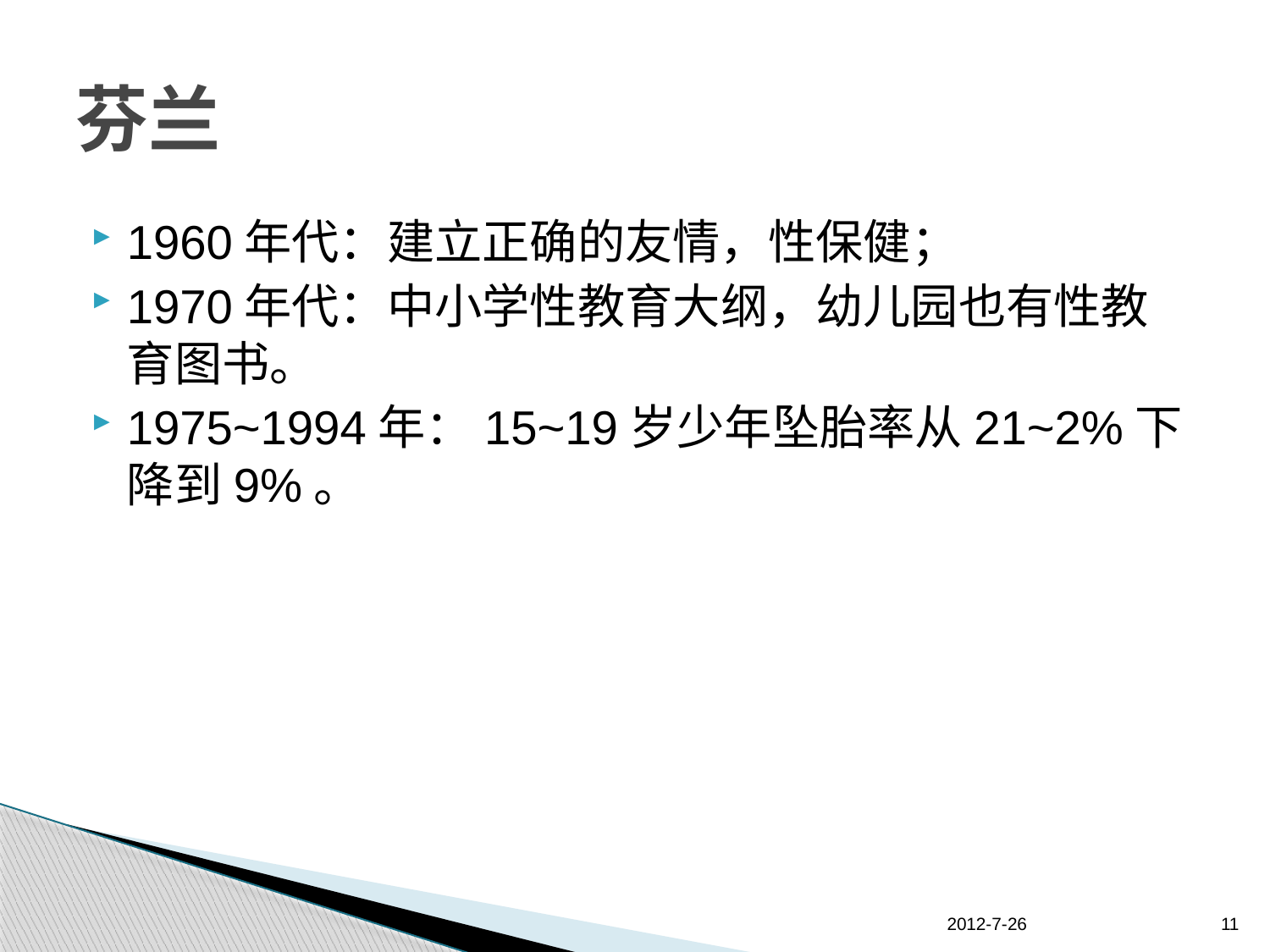

# 芬兰
1960年代：建立正确的友情，性保健；
1970年代：中小学性教育大纲，幼儿园也有性教育图书。
1975~1994年：15~19岁少年坠胎率从21~2%下降到9%。

2012-7-26
11